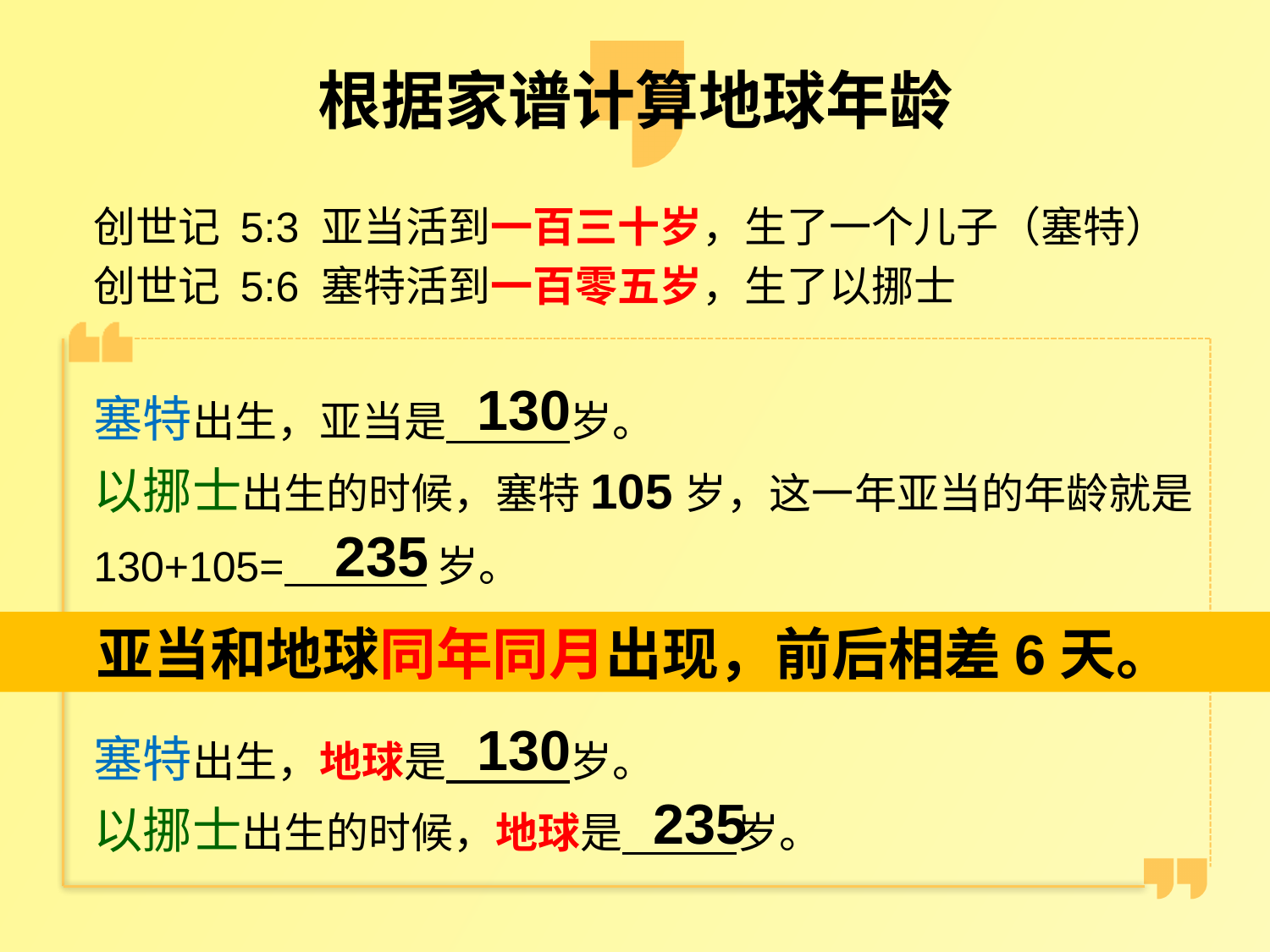

# 根据家谱计算地球年龄
创世记 5:3 亚当活到一百三十岁，生了一个儿子（塞特）
创世记 5:6 塞特活到一百零五岁，生了以挪士
130
塞特出生，亚当是             岁。
以挪士出生的时候，塞特105岁，这一年亚当的年龄就是
130+105=            岁。
235
亚当和地球同年同月出现，前后相差6天。
130
塞特出生，地球是             岁。
以挪士出生的时候，地球是            岁。
235